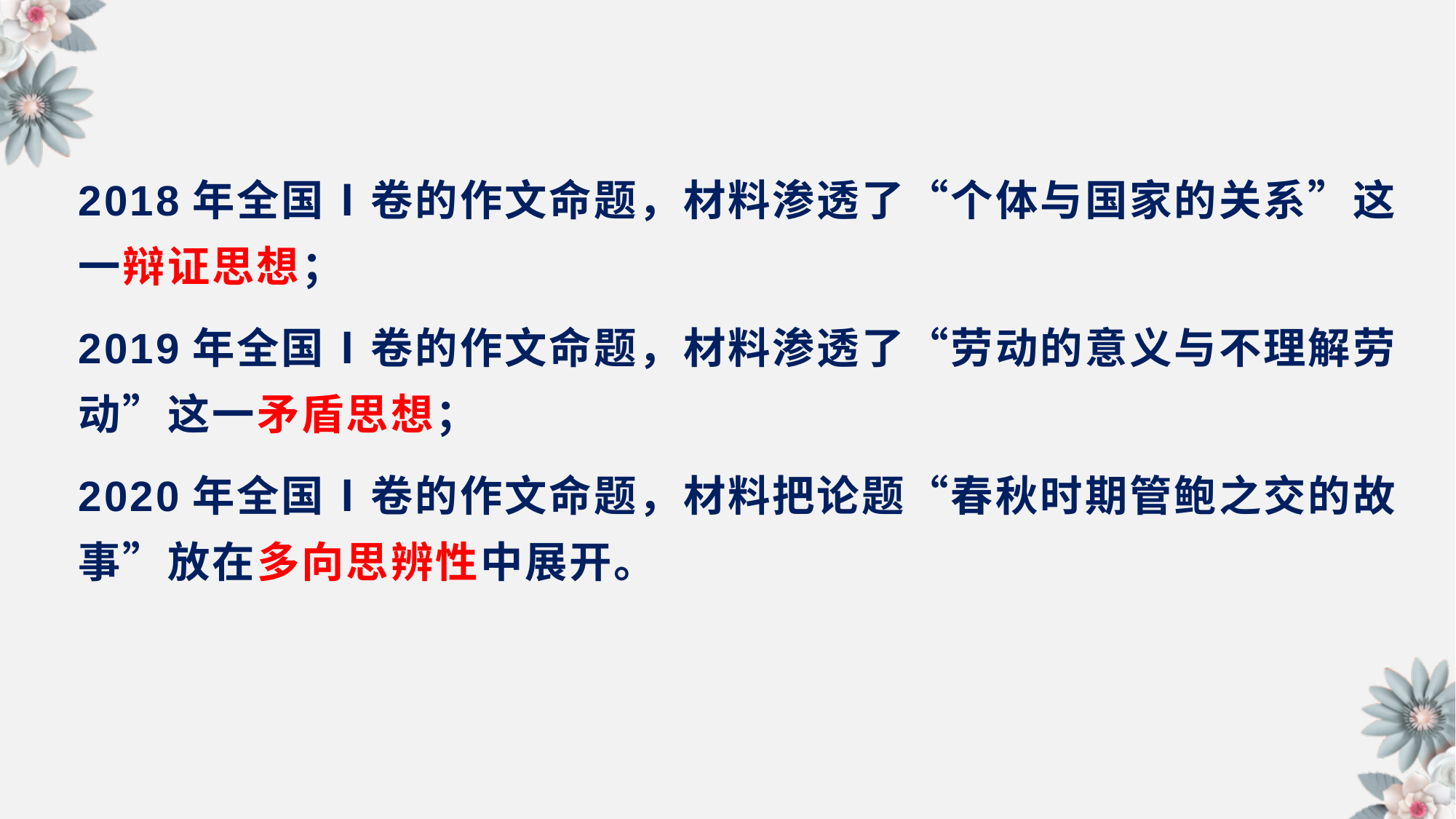

2018年全国Ⅰ卷的作文命题，材料渗透了“个体与国家的关系”这一辩证思想；
2019年全国Ⅰ卷的作文命题，材料渗透了“劳动的意义与不理解劳动”这一矛盾思想；
2020年全国Ⅰ卷的作文命题，材料把论题“春秋时期管鲍之交的故事”放在多向思辨性中展开。